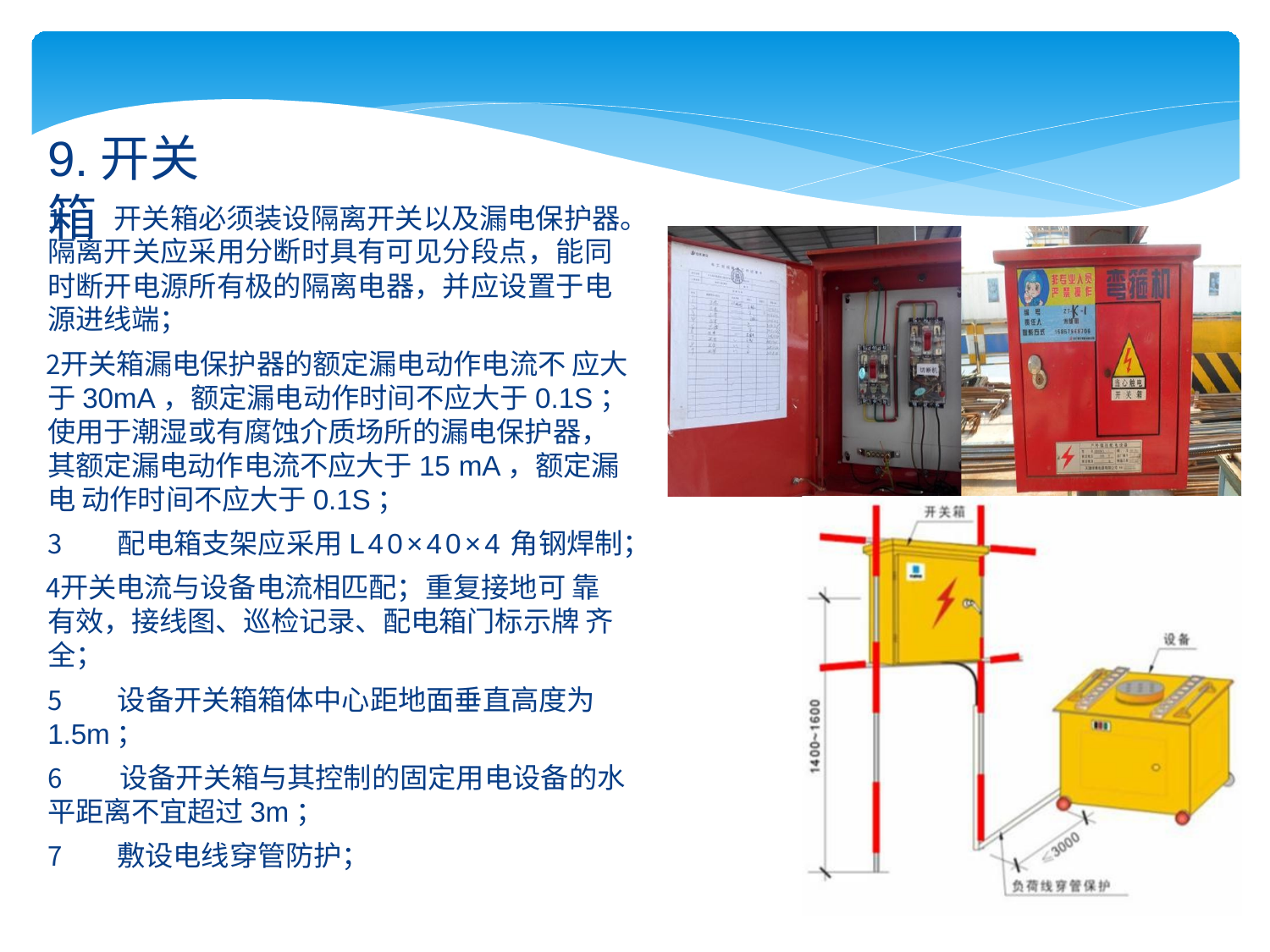

# 9.开关箱
开关箱必须装设隔离开关以及漏电保护器。
隔离开关应采用分断时具有可见分段点，能同 时断开电源所有极的隔离电器，并应设置于电 源进线端；
开关箱漏电保护器的额定漏电动作电流不 应大于30mA，额定漏电动作时间不应大于0.1S； 使用于潮湿或有腐蚀介质场所的漏电保护器，  其额定漏电动作电流不应大于15 mA，额定漏电 动作时间不应大于0.1S；
配电箱支架应采用L40×40×4角钢焊制；
开关电流与设备电流相匹配；重复接地可 靠有效，接线图、巡检记录、配电箱门标示牌 齐全；
设备开关箱箱体中心距地面垂直高度为
1.5m；
设备开关箱与其控制的固定用电设备的水
平距离不宜超过3m；
敷设电线穿管防护；